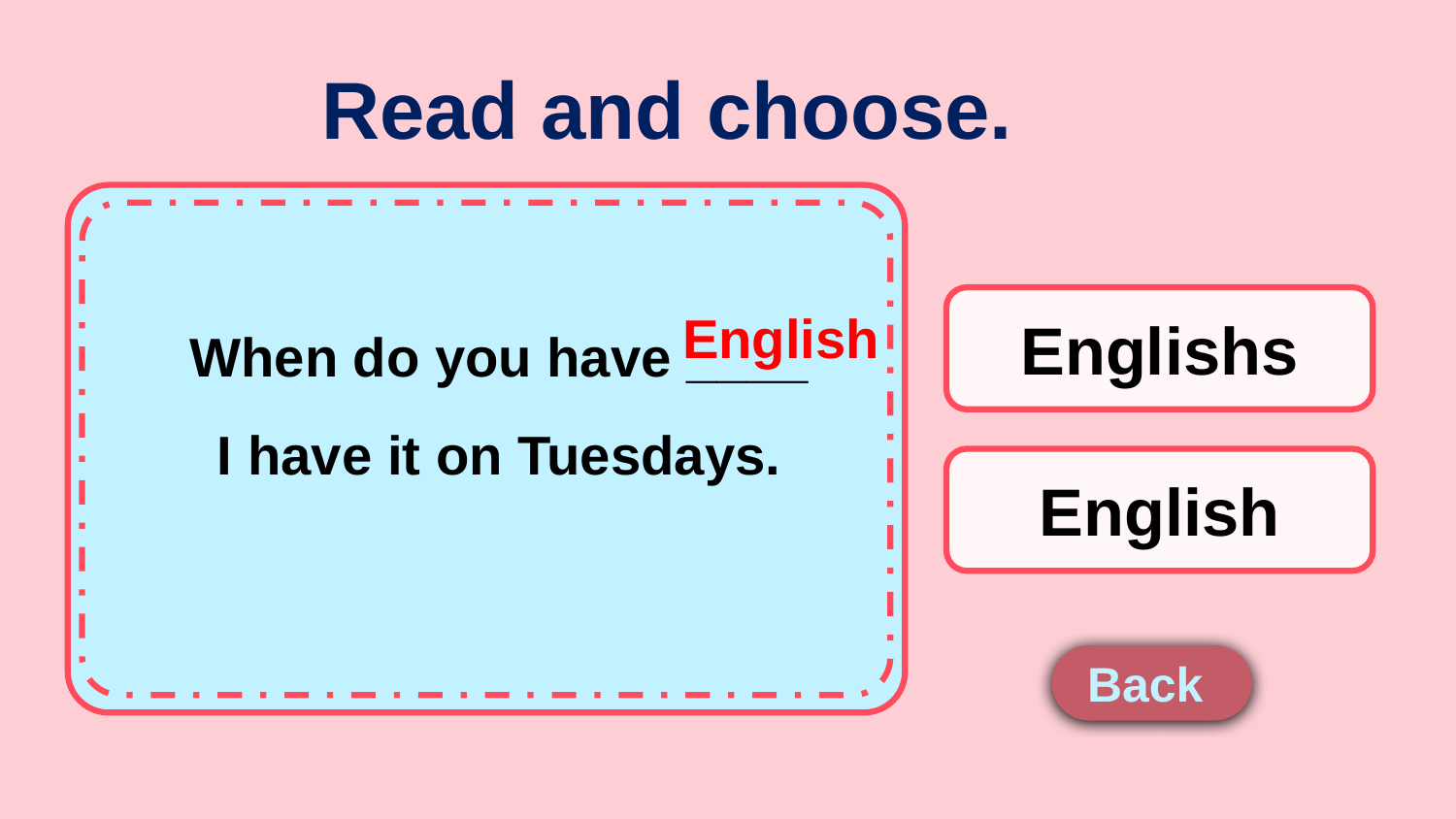

Read and choose.

请替换文字内容，添加相关标题，修改文字内容，也可以直接复制你的内容到此。请替换文字内容，添加相关标题，修改文字内容，也可以直接复制你的内容到此。请替换文字内容，添加相关标题，修改文字内容，也可以直接复制你的内容到此。
When do you have ____
I have it on Tuesdays.
Englishs
English
English
Back